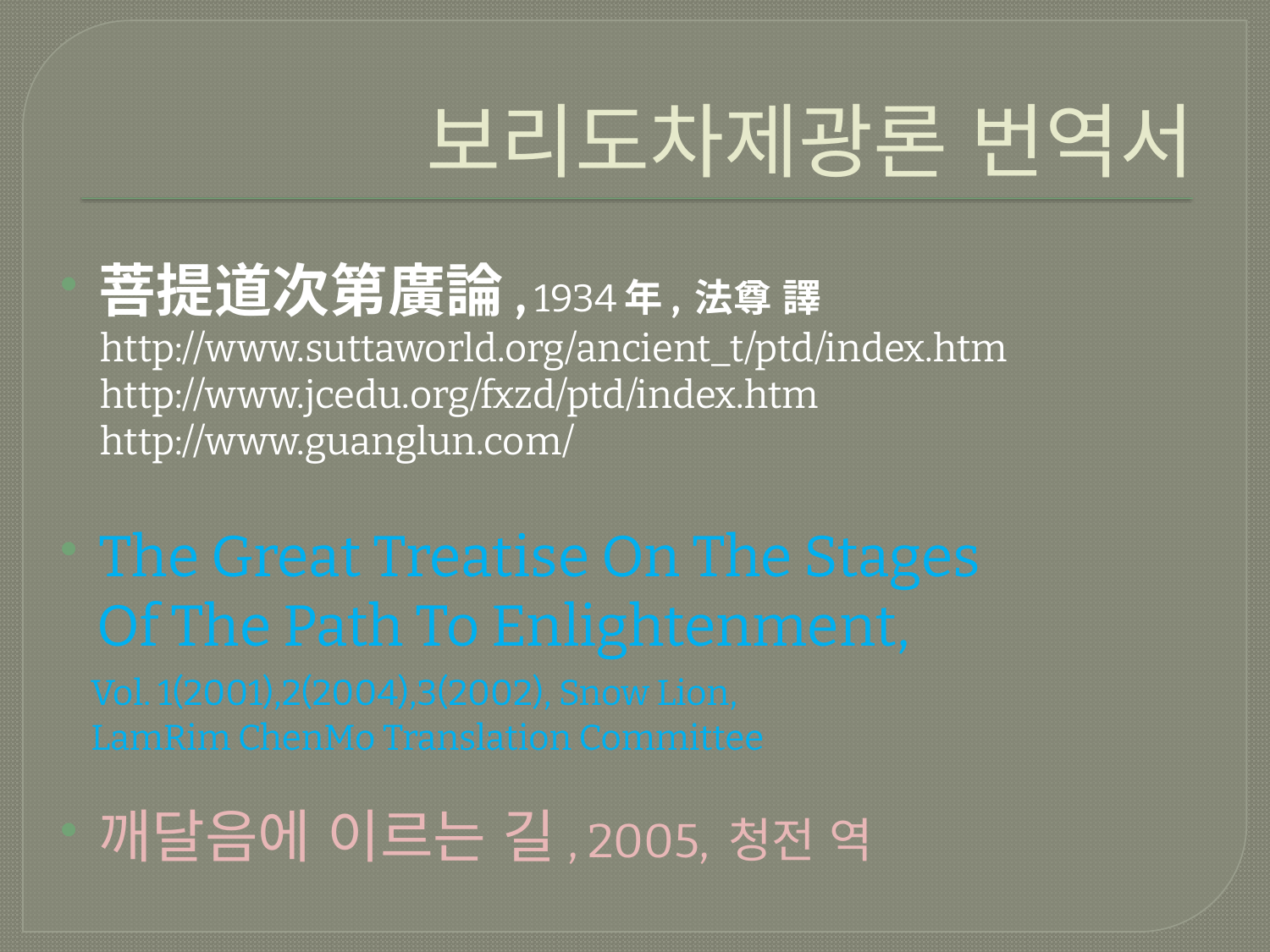

# 보리도차제광론 번역서
菩提道次第廣論, 1934年, 法尊 譯
     http://www.suttaworld.org/ancient_t/ptd/index.htm
     http://www.jcedu.org/fxzd/ptd/index.htm
     http://www.guanglun.com/

The Great Treatise On The Stages
   Of The Path To Enlightenment,
   Vol. 1(2001),2(2004),3(2002), Snow Lion,
    LamRim ChenMo Translation Committee

깨달음에 이르는 길, 2005, 청전 역